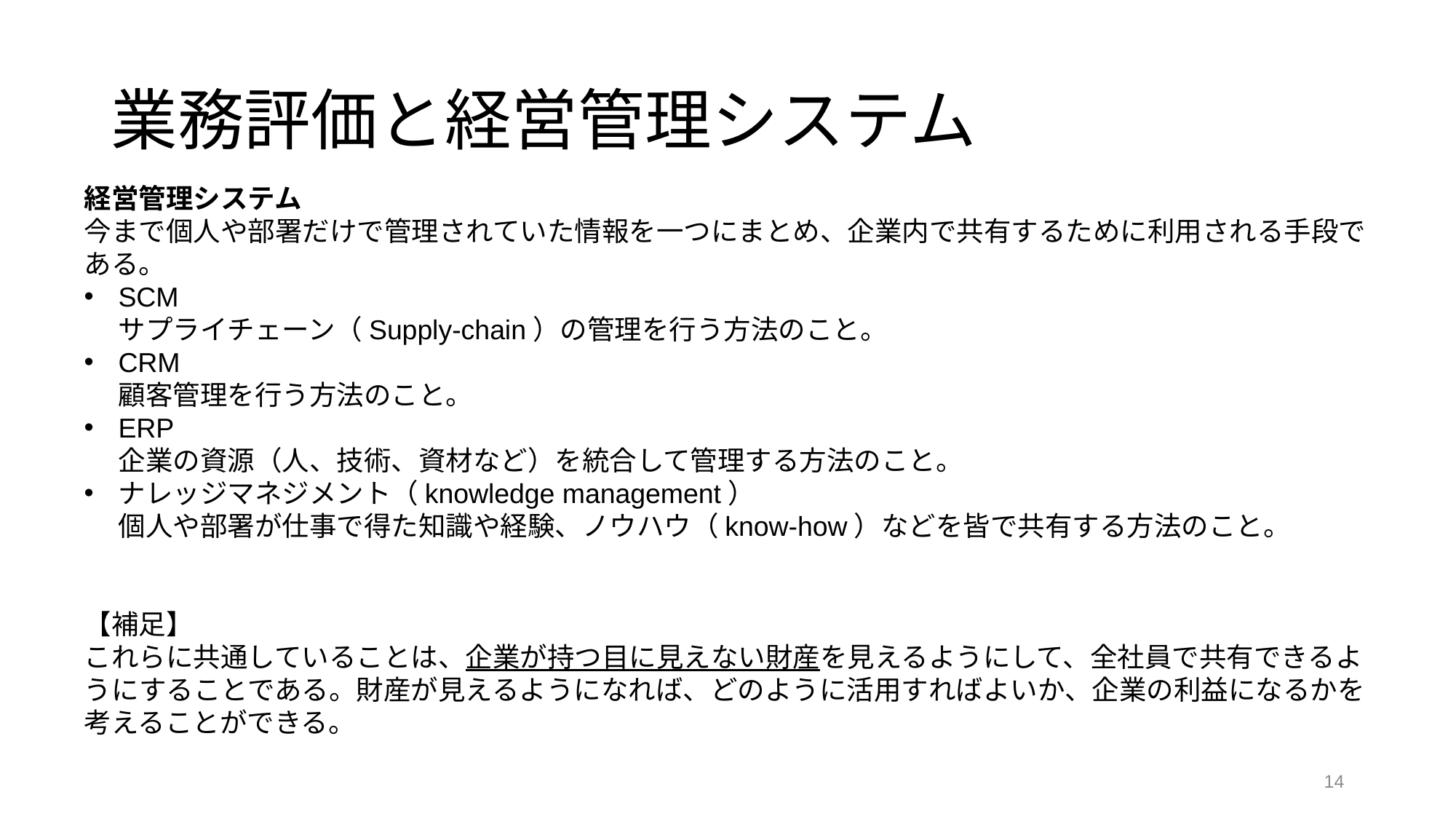

# 業務評価と経営管理システム
経営管理システム
今まで個人や部署だけで管理されていた情報を一つにまとめ、企業内で共有するために利用される手段である。
SCM
サプライチェーン（Supply-chain）の管理を行う方法のこと。
CRM
顧客管理を行う方法のこと。
ERP
企業の資源（人、技術、資材など）を統合して管理する方法のこと。
ナレッジマネジメント（knowledge management）
個人や部署が仕事で得た知識や経験、ノウハウ（know-how）などを皆で共有する方法のこと。

【補足】
これらに共通していることは、企業が持つ目に見えない財産を見えるようにして、全社員で共有できるようにすることである。財産が見えるようになれば、どのように活用すればよいか、企業の利益になるかを考えることができる。
14